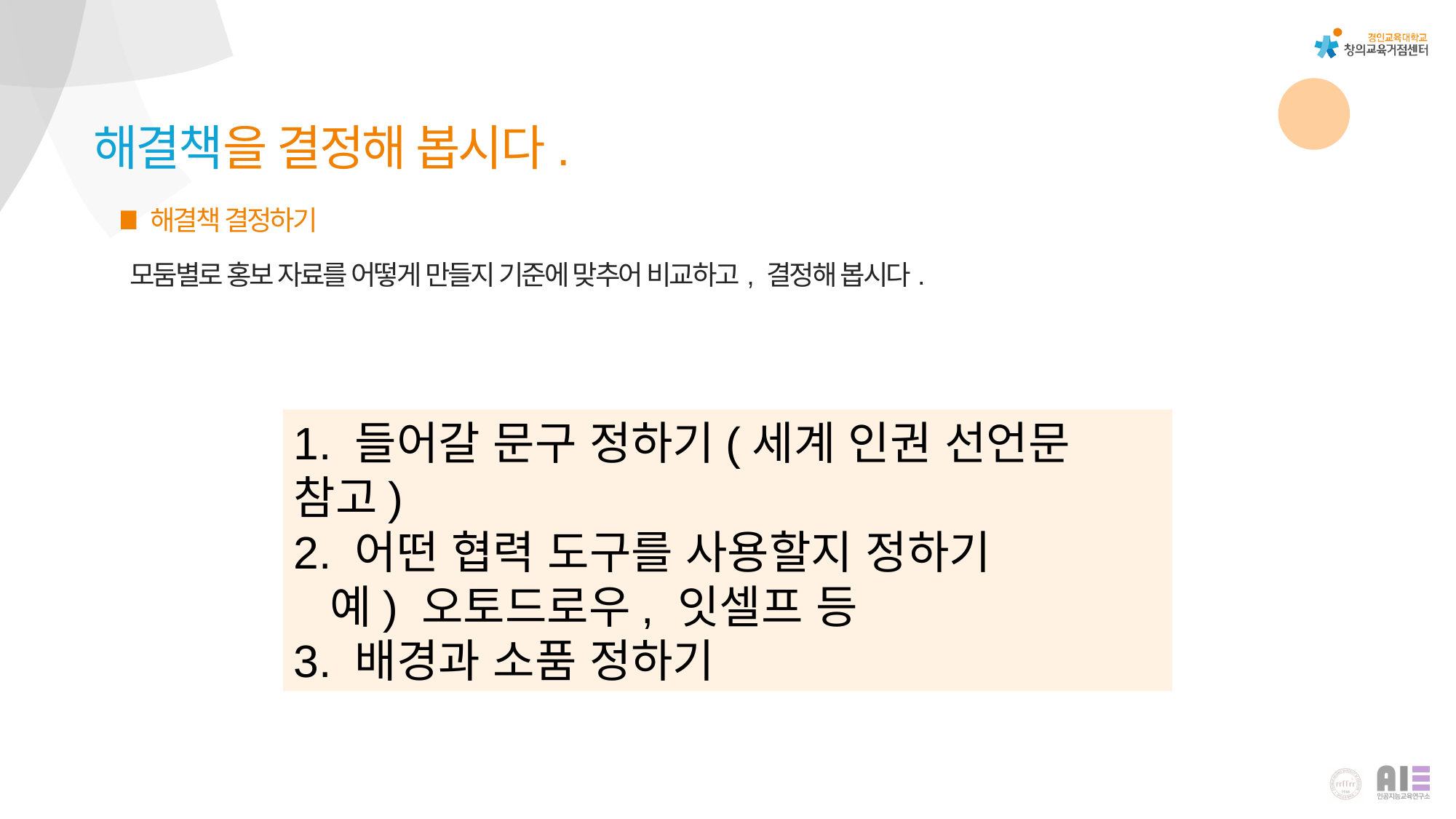

해결책을 결정해 봅시다.
해결책 결정하기

모둠별로 홍보 자료를 어떻게 만들지 기준에 맞추어 비교하고, 결정해 봅시다.
1. 들어갈 문구 정하기(세계 인권 선언문 참고)
2. 어떤 협력 도구를 사용할지 정하기
  예) 오토드로우, 잇셀프 등
3. 배경과 소품 정하기